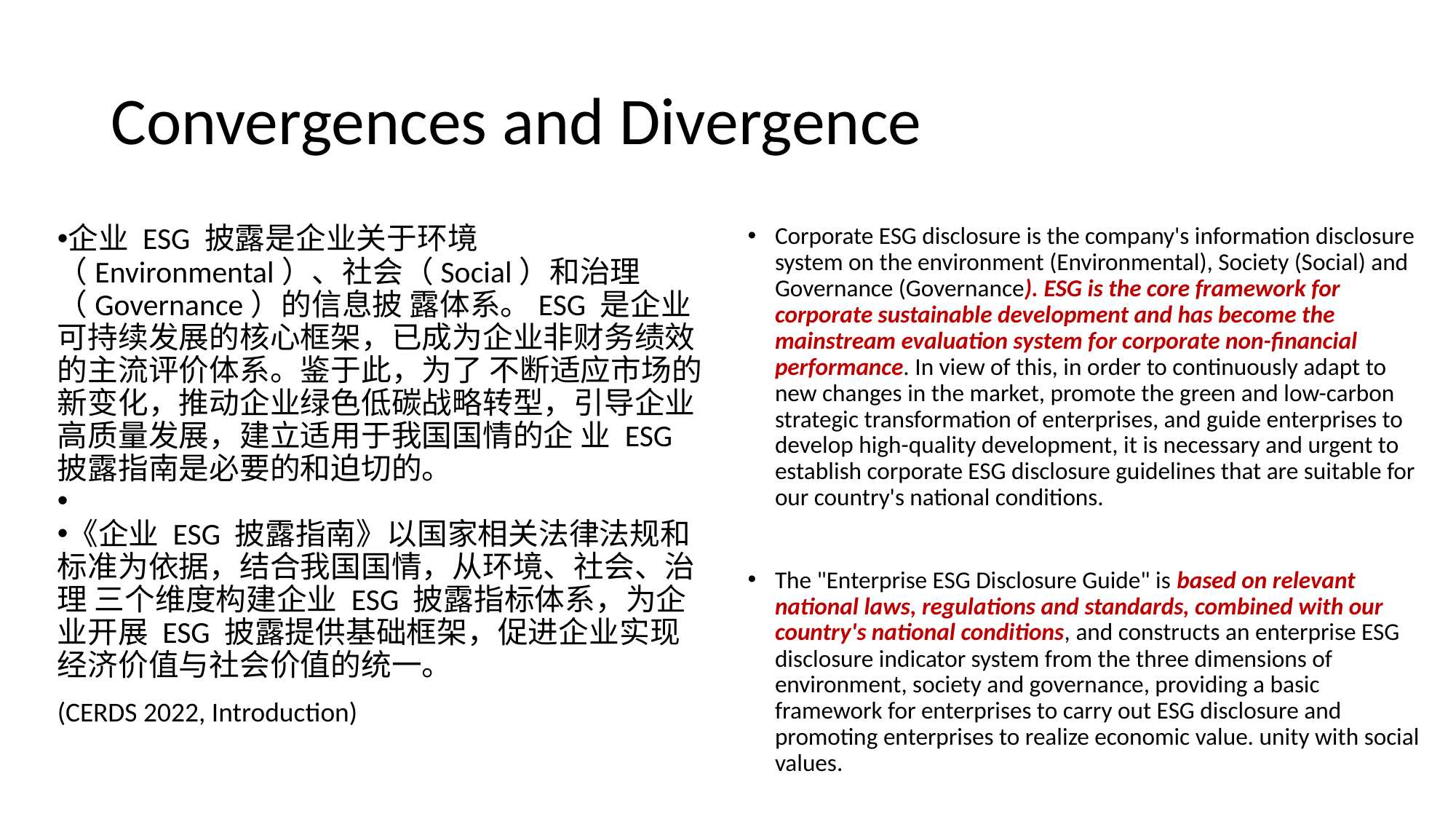

# Convergences and Divergence
Corporate ESG disclosure is the company's information disclosure system on the environment (Environmental), Society (Social) and Governance (Governance). ESG is the core framework for corporate sustainable development and has become the mainstream evaluation system for corporate non-financial performance. In view of this, in order to continuously adapt to new changes in the market, promote the green and low-carbon strategic transformation of enterprises, and guide enterprises to develop high-quality development, it is necessary and urgent to establish corporate ESG disclosure guidelines that are suitable for our country's national conditions.

The "Enterprise ESG Disclosure Guide" is based on relevant national laws, regulations and standards, combined with our country's national conditions, and constructs an enterprise ESG disclosure indicator system from the three dimensions of environment, society and governance, providing a basic framework for enterprises to carry out ESG disclosure and promoting enterprises to realize economic value. unity with social values.
企业 ESG 披露是企业关于环境（Environmental）、社会（Social）和治理（Governance）的信息披 露体系。ESG 是企业可持续发展的核心框架，已成为企业非财务绩效的主流评价体系。鉴于此，为了 不断适应市场的新变化，推动企业绿色低碳战略转型，引导企业高质量发展，建立适用于我国国情的企 业 ESG 披露指南是必要的和迫切的。

《企业 ESG 披露指南》以国家相关法律法规和标准为依据，结合我国国情，从环境、社会、治理 三个维度构建企业 ESG 披露指标体系，为企业开展 ESG 披露提供基础框架，促进企业实现经济价值与社会价值的统一。
(CERDS 2022, Introduction)